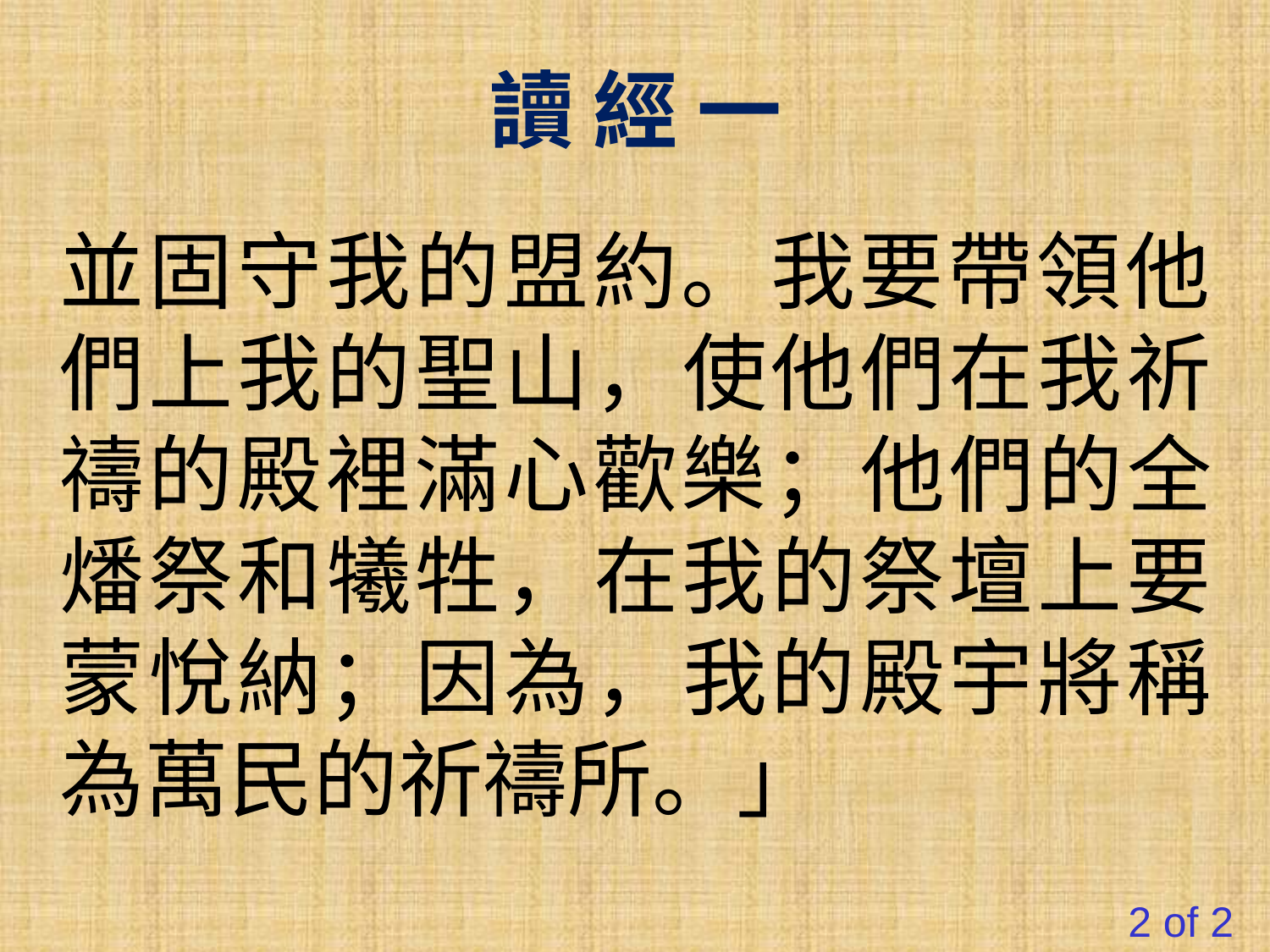

讀 經 一

並固守我的盟約。我要帶領他們上我的聖山，使他們在我祈禱的殿裡滿心歡樂；他們的全燔祭和犧牲，在我的祭壇上要蒙悅納；因為，我的殿宇將稱為萬民的祈禱所。」

#
2 of 2